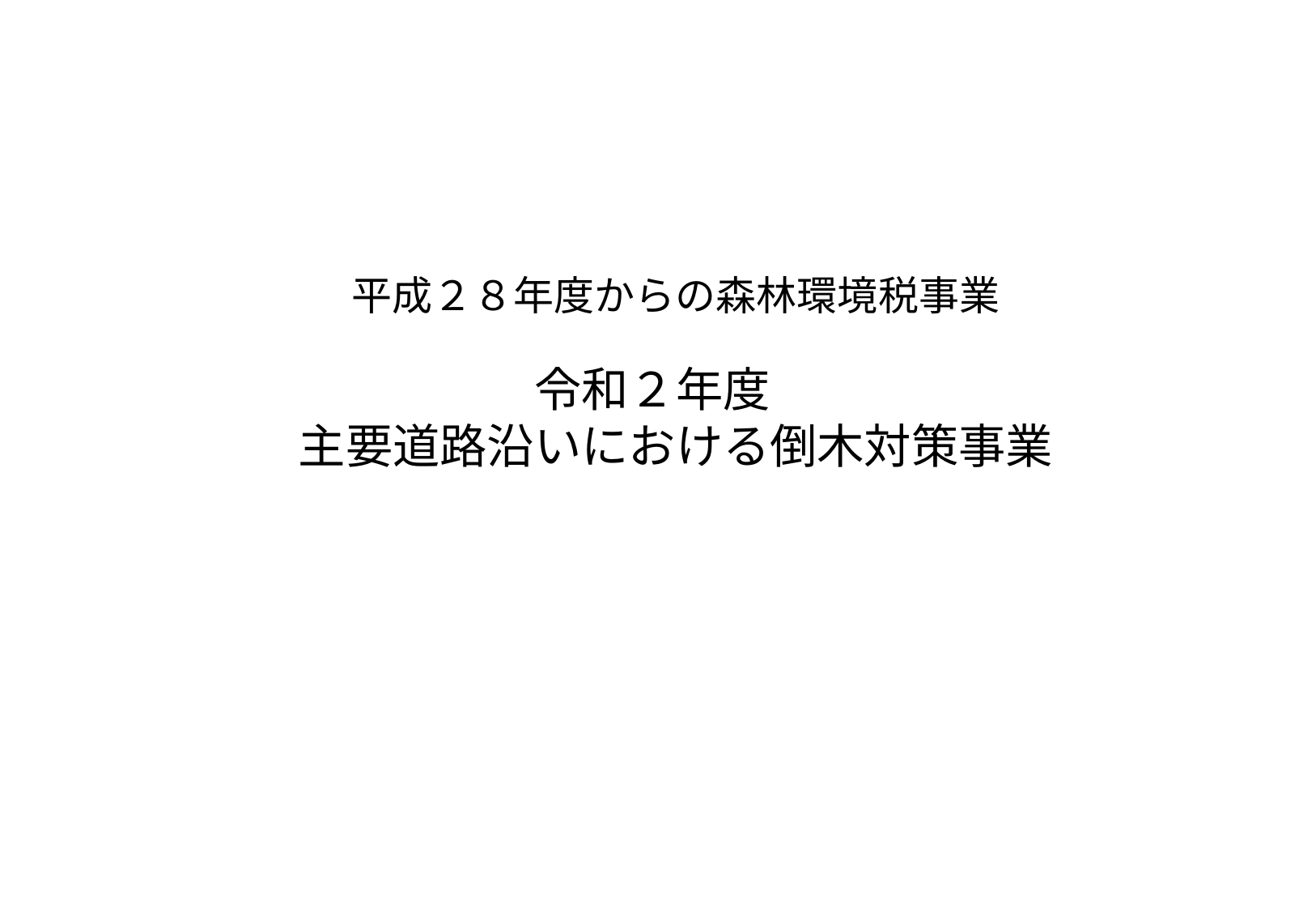

平成２８年度からの森林環境税事業

令和２年度
主要道路沿いにおける倒木対策事業